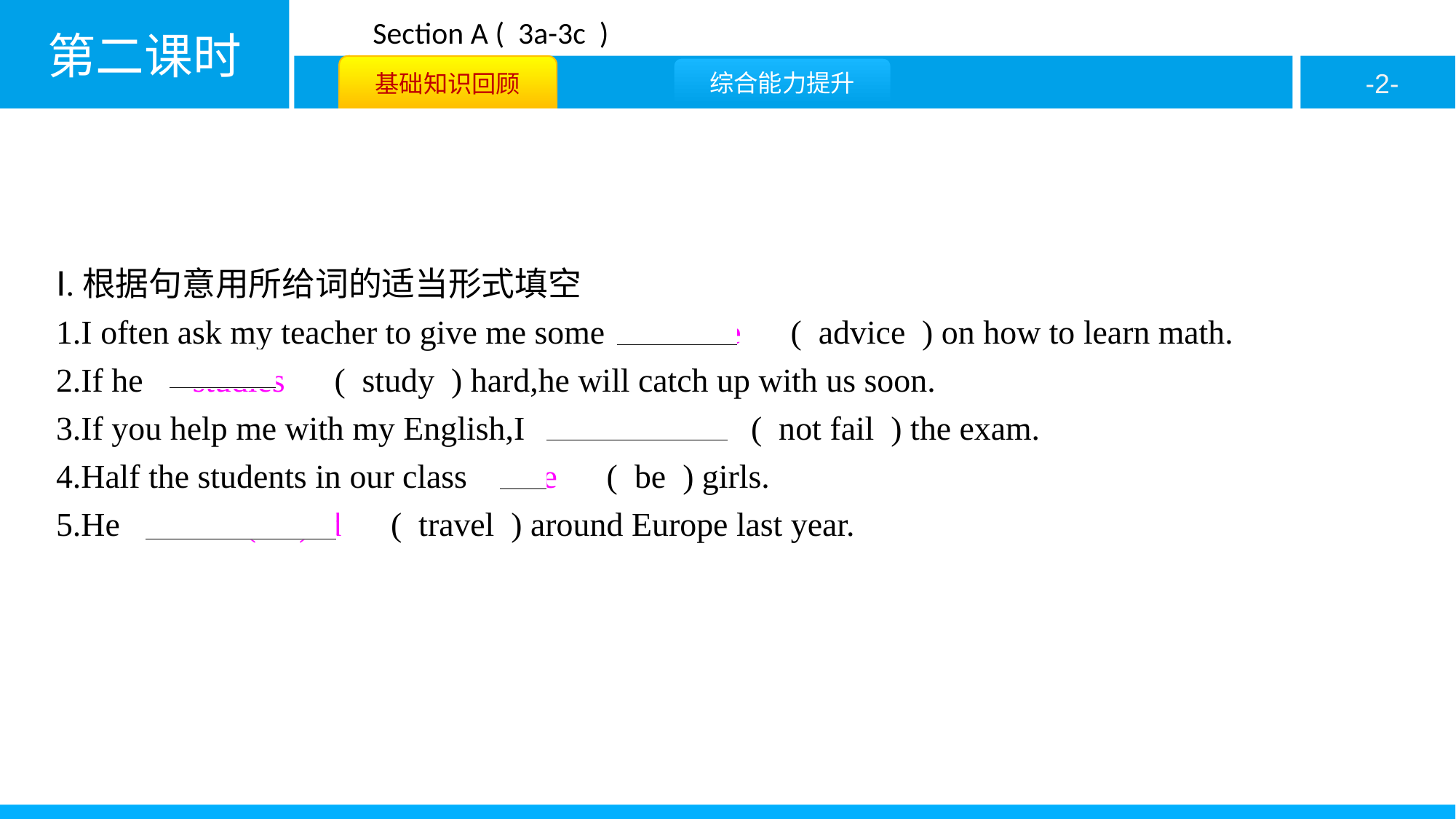

Ⅰ.根据句意用所给词的适当形式填空
1.I often ask my teacher to give me some　advice　(  advice  ) on how to learn math.
2.If he　studies　(  study  ) hard,he will catch up with us soon.
3.If you help me with my English,I　won’t fail　(  not fail  ) the exam.
4.Half the students in our class　are　(  be  ) girls.
5.He　travel(  l  )ed　(  travel  ) around Europe last year.